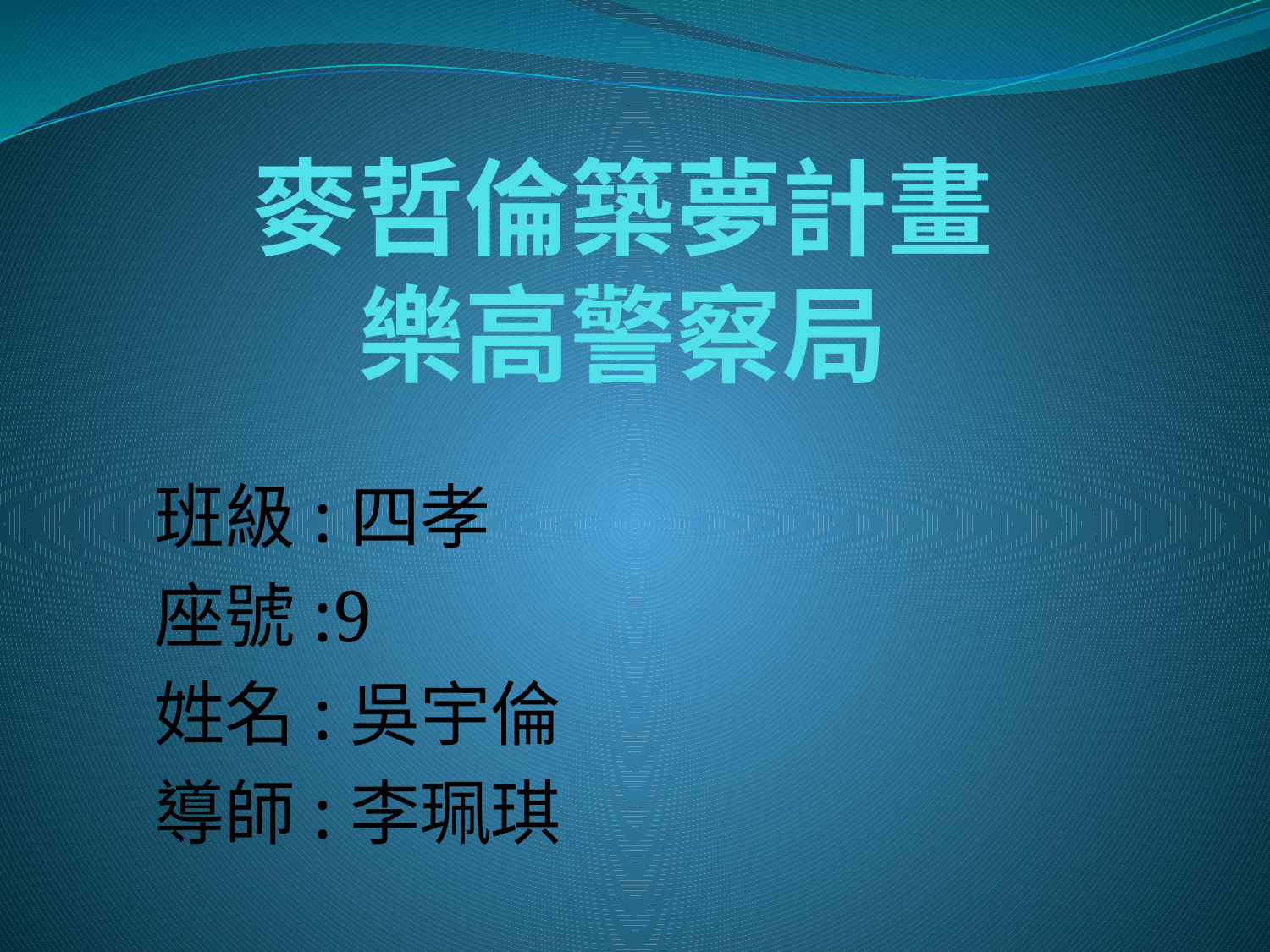

# 麥哲倫築夢計畫 樂高警察局
班級:四孝
座號:9
姓名:吳宇倫
導師:李珮琪